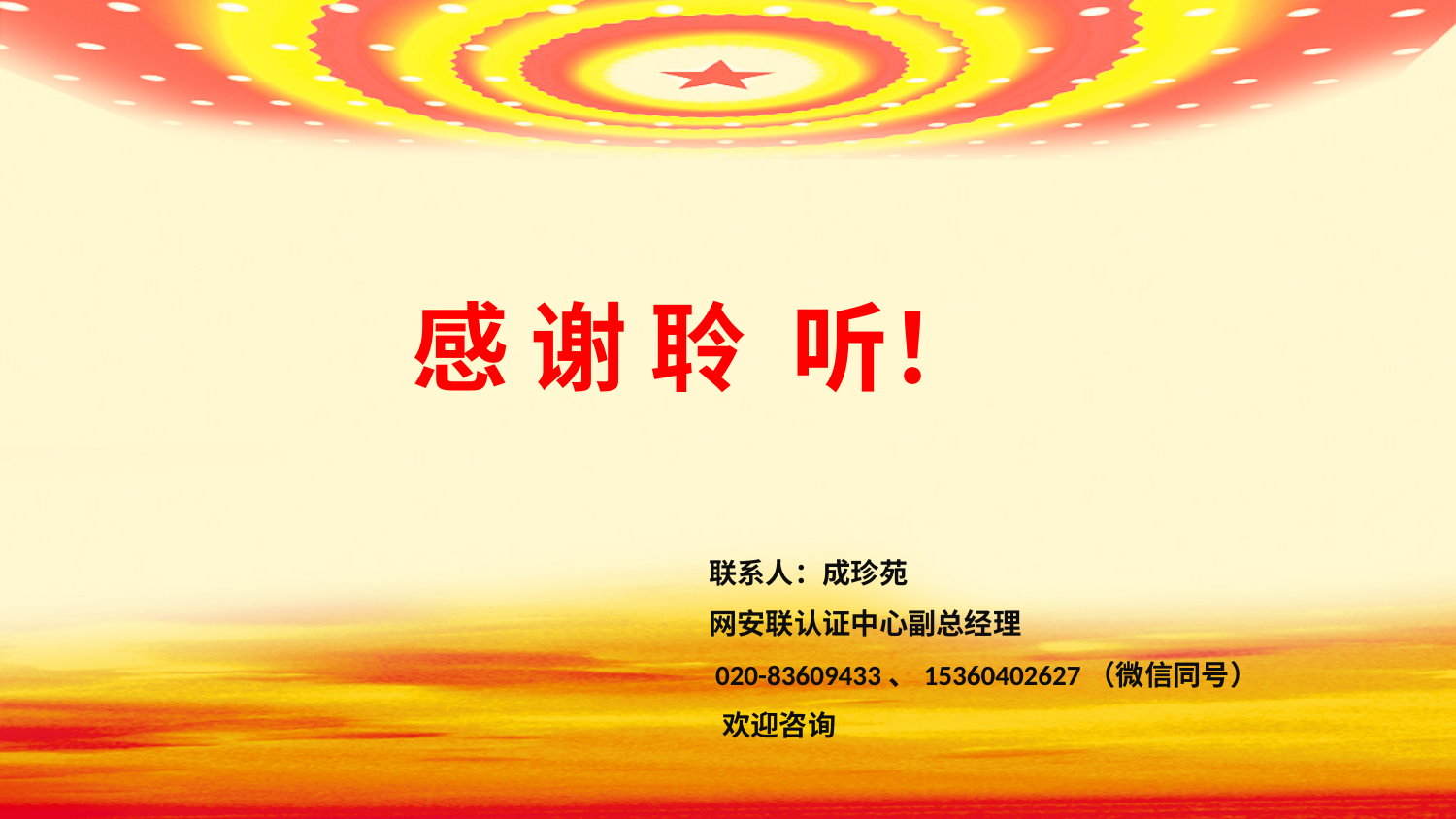

# 感 谢 聆  听！
联系人：成珍苑
网安联认证中心副总经理
 020-83609433、15360402627（微信同号）
 欢迎咨询